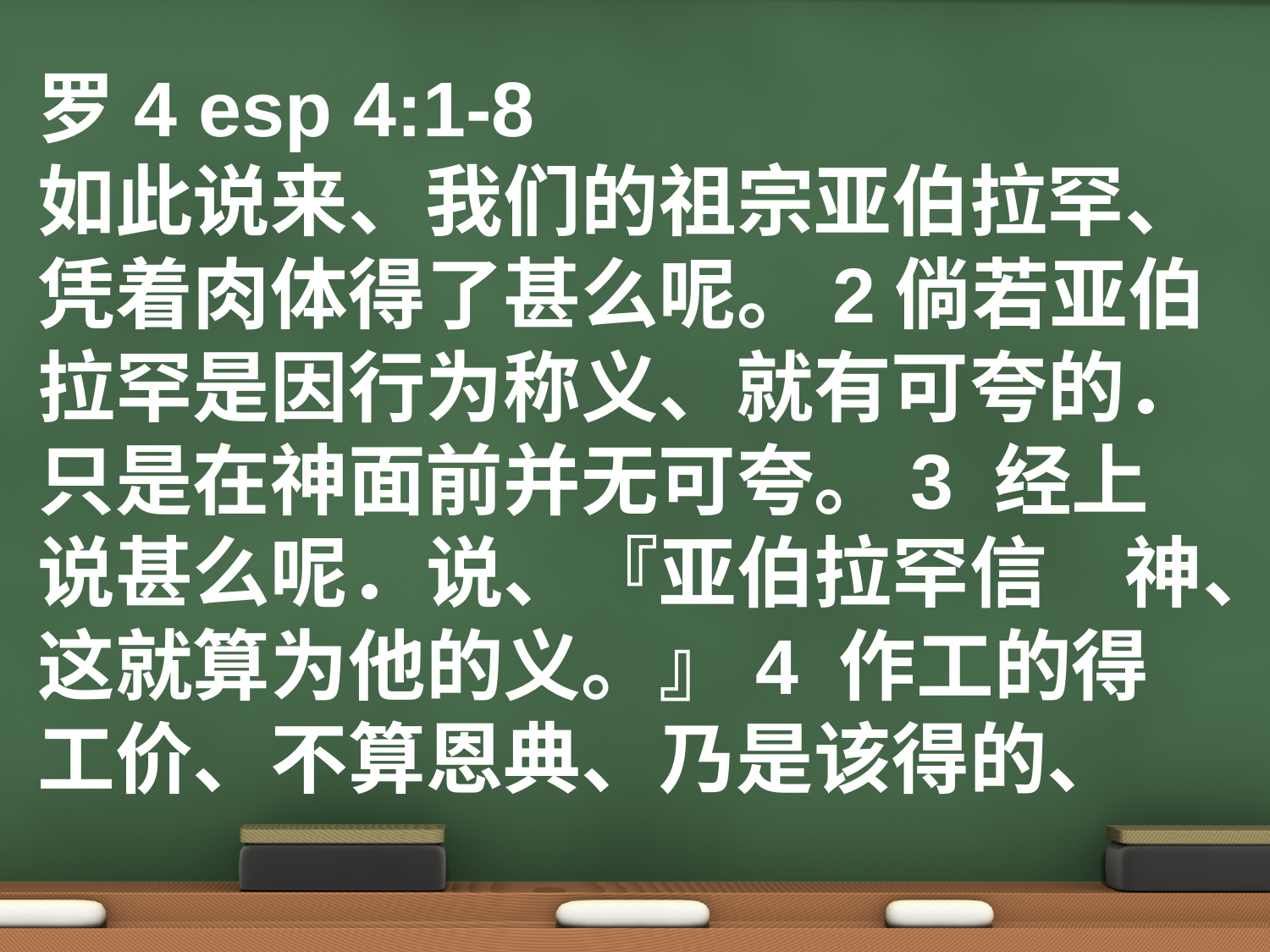

罗4 esp 4:1-8
如此说来、我们的祖宗亚伯拉罕、凭着肉体得了甚么呢。2倘若亚伯拉罕是因行为称义、就有可夸的．只是在神面前并无可夸。3 经上说甚么呢．说、『亚伯拉罕信　神、这就算为他的义。』4 作工的得工价、不算恩典、乃是该得的、